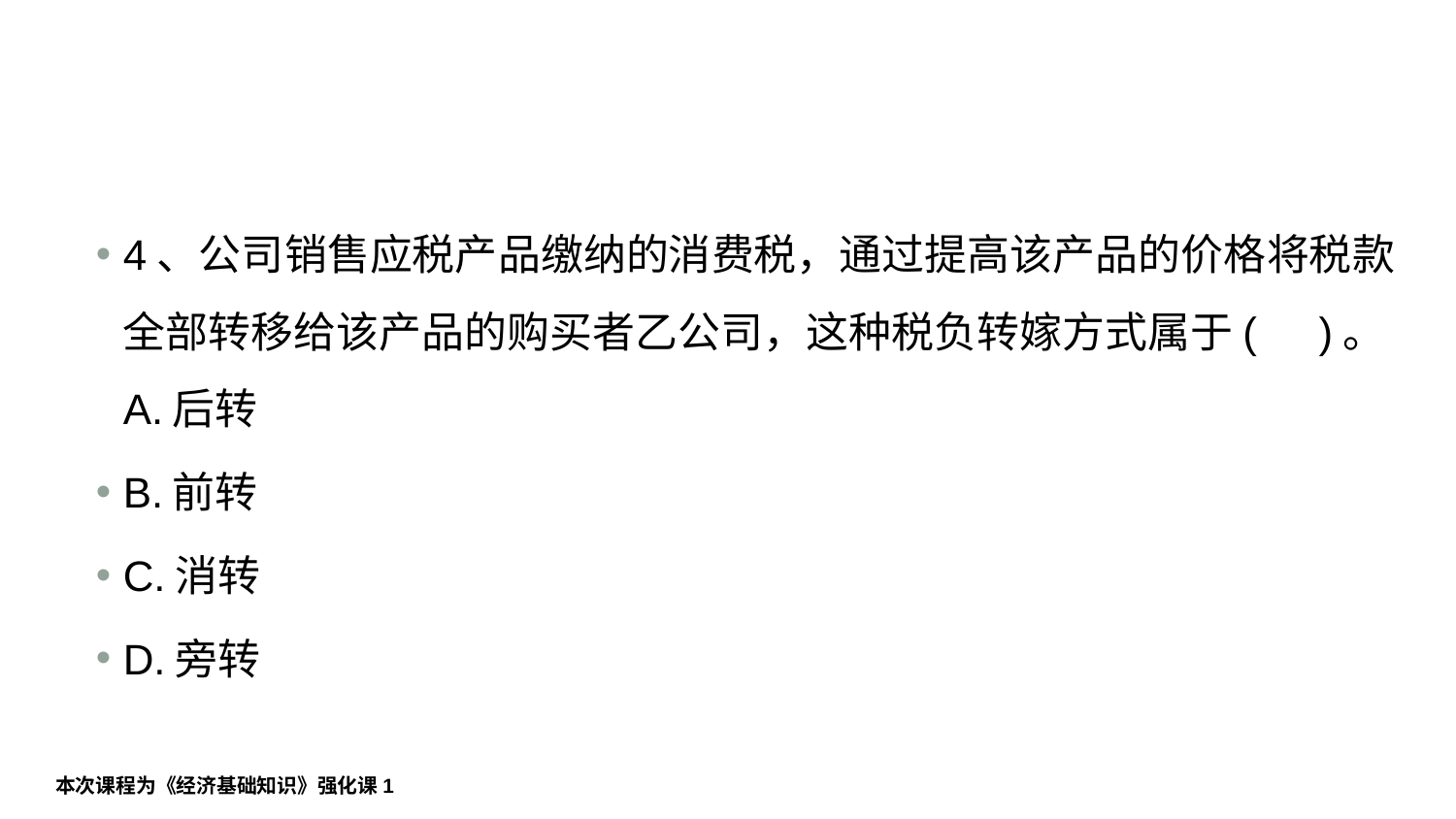

#

4、公司销售应税产品缴纳的消费税，通过提高该产品的价格将税款全部转移给该产品的购买者乙公司，这种税负转嫁方式属于(　)。
A.后转
B.前转
C.消转
D.旁转